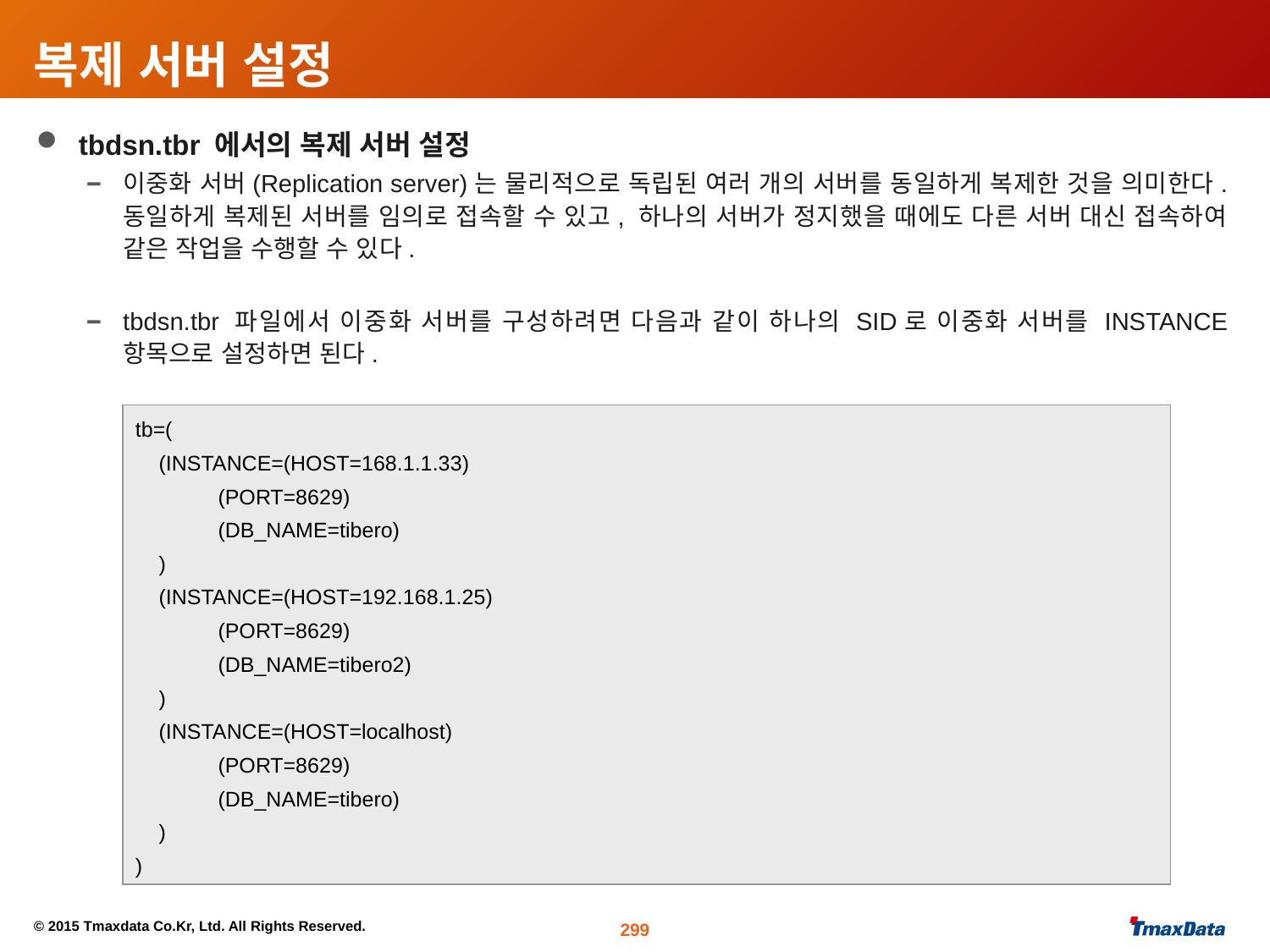

복제 서버 설정
tbdsn.tbr 에서의 복제 서버 설정
이중화 서버(Replication server)는 물리적으로 독립된 여러 개의 서버를 동일하게 복제한 것을 의미한다. 동일하게 복제된 서버를 임의로 접속할 수 있고, 하나의 서버가 정지했을 때에도 다른 서버 대신 접속하여 같은 작업을 수행할 수 있다.

tbdsn.tbr 파일에서 이중화 서버를 구성하려면 다음과 같이 하나의 SID로 이중화 서버를 INSTANCE 항목으로 설정하면 된다.
tb=(
    (INSTANCE=(HOST=168.1.1.33)
              (PORT=8629)
              (DB_NAME=tibero)
    )
    (INSTANCE=(HOST=192.168.1.25)
              (PORT=8629)
              (DB_NAME=tibero2)
    )
    (INSTANCE=(HOST=localhost)
              (PORT=8629)
              (DB_NAME=tibero)
    )
)